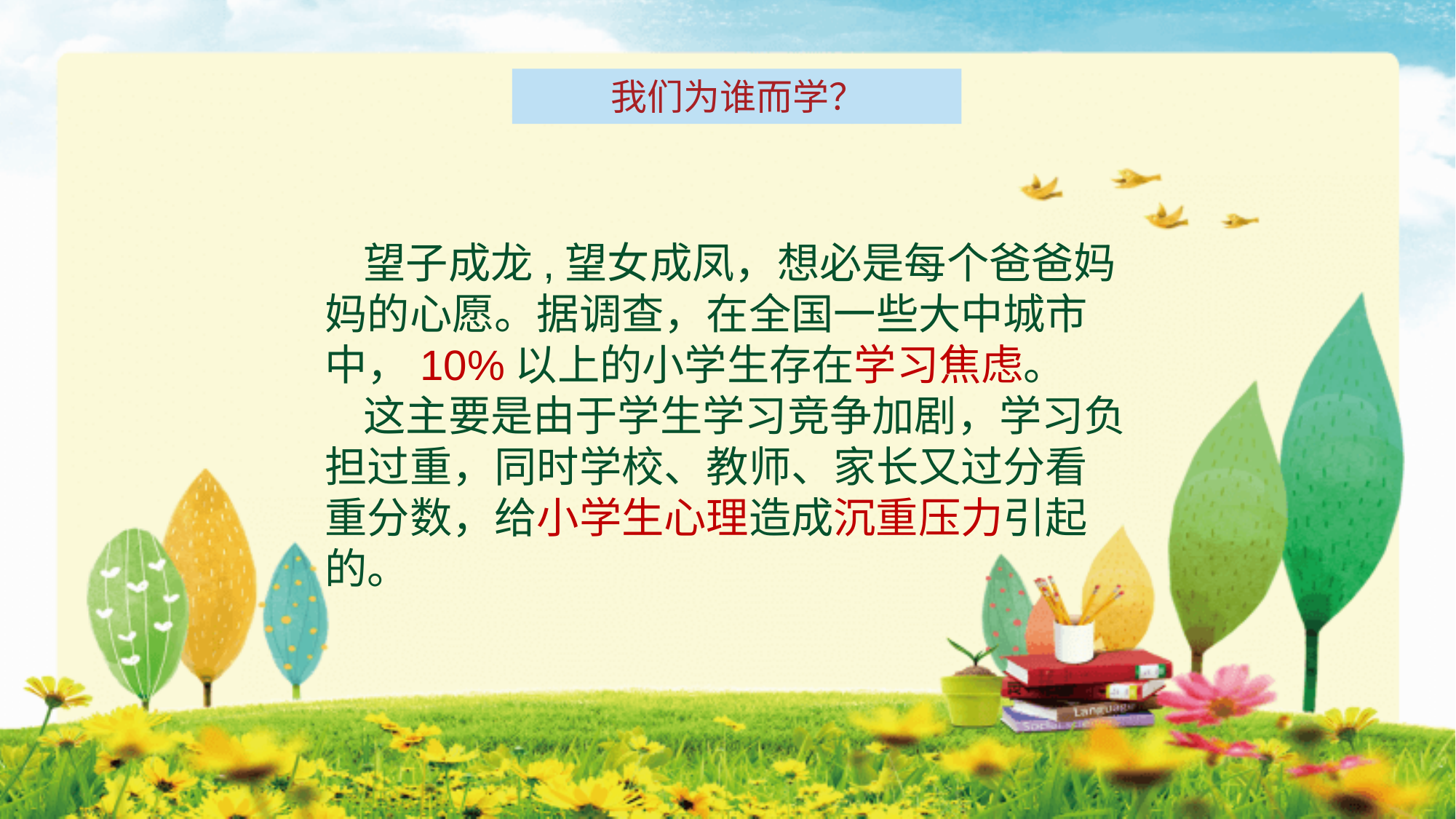

我们为谁而学？
   望子成龙,望女成凤，想必是每个爸爸妈妈的心愿。据调查，在全国一些大中城市中，10%以上的小学生存在学习焦虑。
   这主要是由于学生学习竞争加剧，学习负担过重，同时学校、教师、家长又过分看重分数，给小学生心理造成沉重压力引起的。